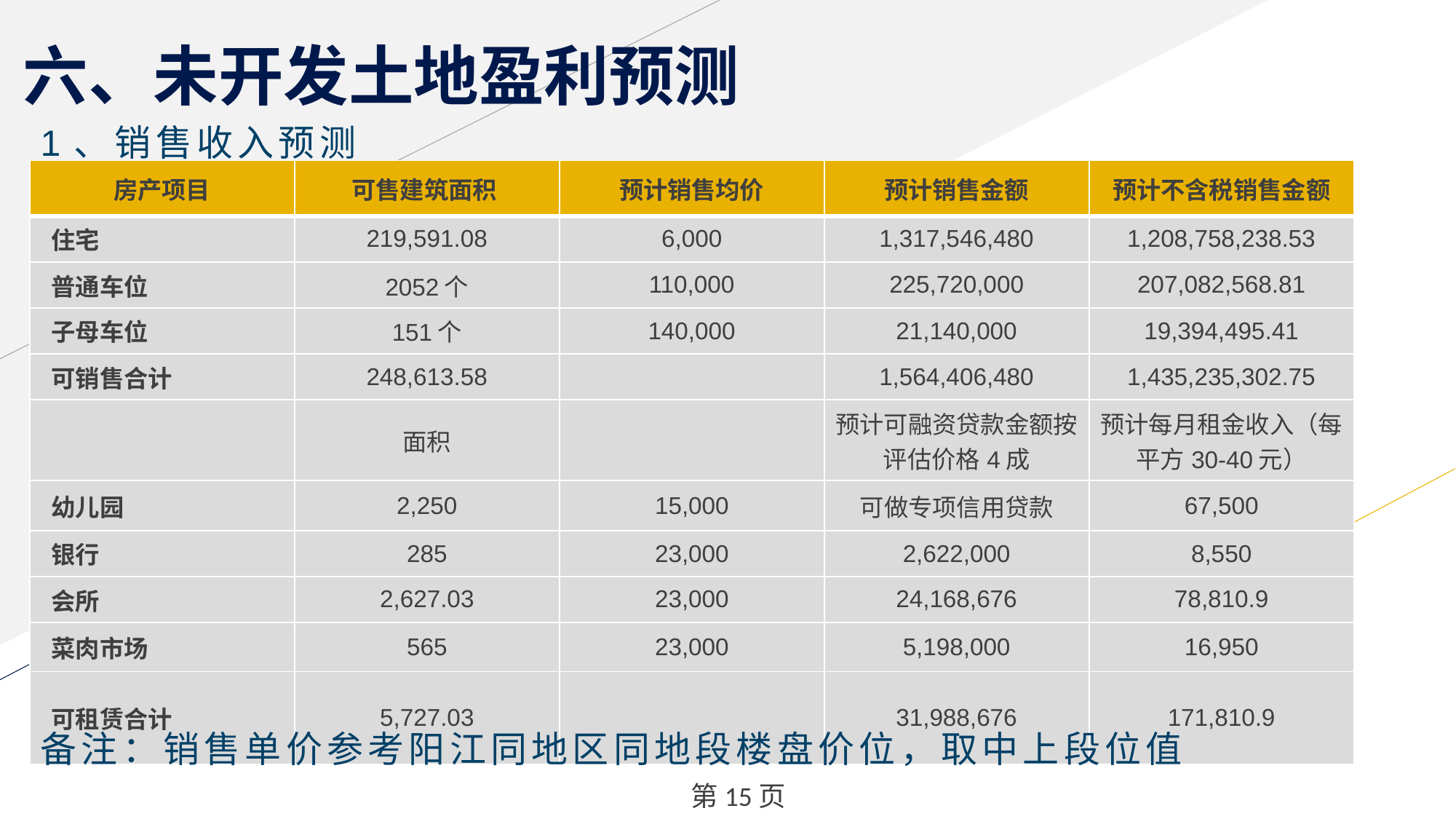

# 六、未开发土地盈利预测
1、销售收入预测
| 房产项目 | 可售建筑面积 | 预计销售均价 | 预计销售金额 | 预计不含税销售金额 |
| --- | --- | --- | --- | --- |
| 住宅 | 219,591.08 | 6,000 | 1,317,546,480 | 1,208,758,238.53 |
| 普通车位 | 2052个 | 110,000 | 225,720,000 | 207,082,568.81 |
| 子母车位 | 151个 | 140,000 | 21,140,000 | 19,394,495.41 |
| 可销售合计 | 248,613.58 |  | 1,564,406,480 | 1,435,235,302.75 |
|  | 面积 |  | 预计可融资贷款金额按评估价格4成 | 预计每月租金收入（每平方30-40元） |
| 幼儿园 | 2,250 | 15,000 | 可做专项信用贷款 | 67,500 |
| 银行 | 285 | 23,000 | 2,622,000 | 8,550 |
| 会所 | 2,627.03 | 23,000 | 24,168,676 | 78,810.9 |
| 菜肉市场 | 565 | 23,000 | 5,198,000 | 16,950 |
| 可租赁合计 | 5,727.03 |  | 31,988,676 | 171,810.9 |
备注：销售单价参考阳江同地区同地段楼盘价位，取中上段位值
                  第15页